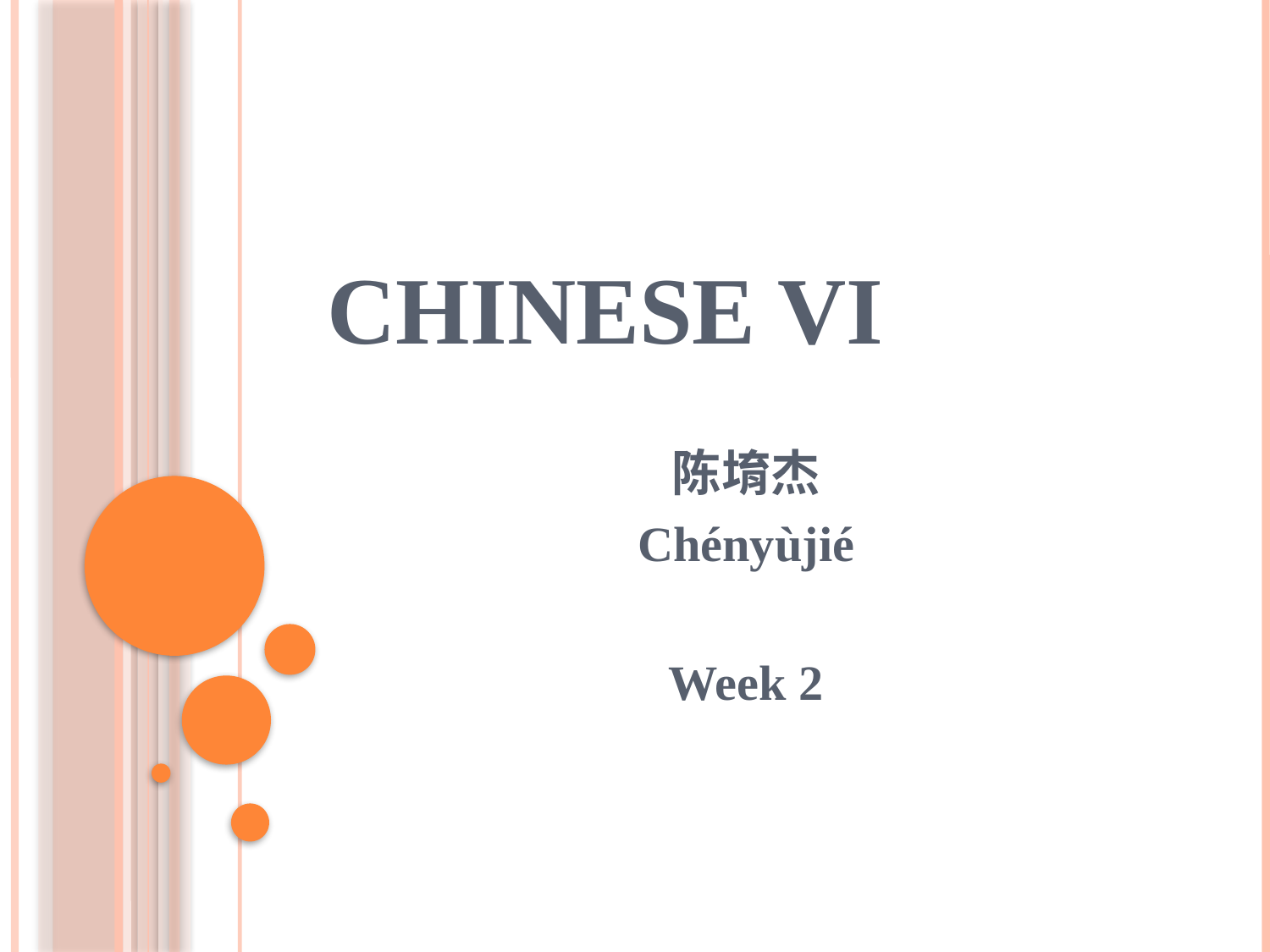

# Chinese VI
陈堉杰
Chényùjié

Week 2